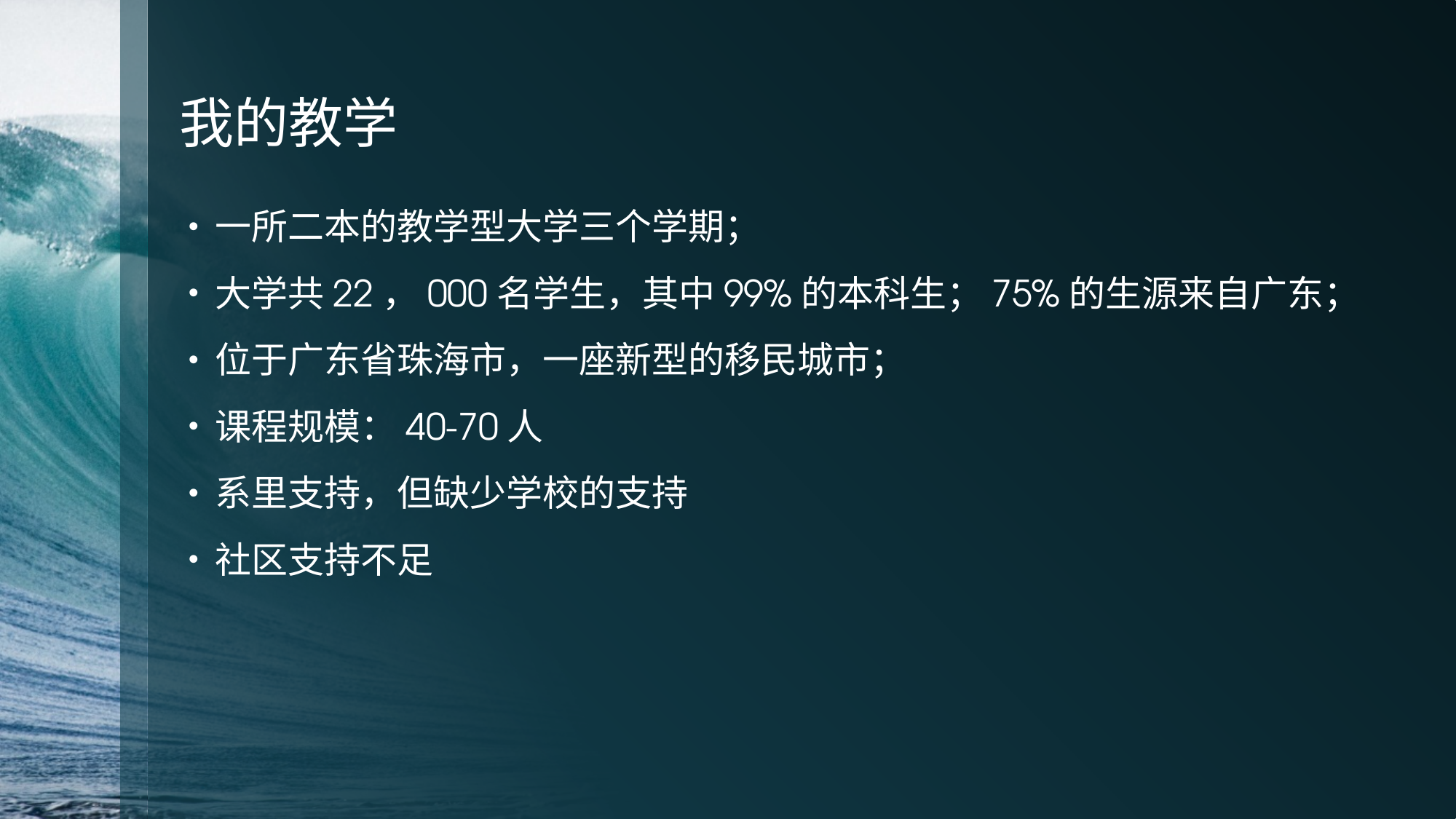

# 我的教学
一所二本的教学型大学三个学期；
大学共22，000名学生，其中99%的本科生；75%的生源来自广东；
位于广东省珠海市，一座新型的移民城市；
课程规模：40-70人
系里支持，但缺少学校的支持
社区支持不足